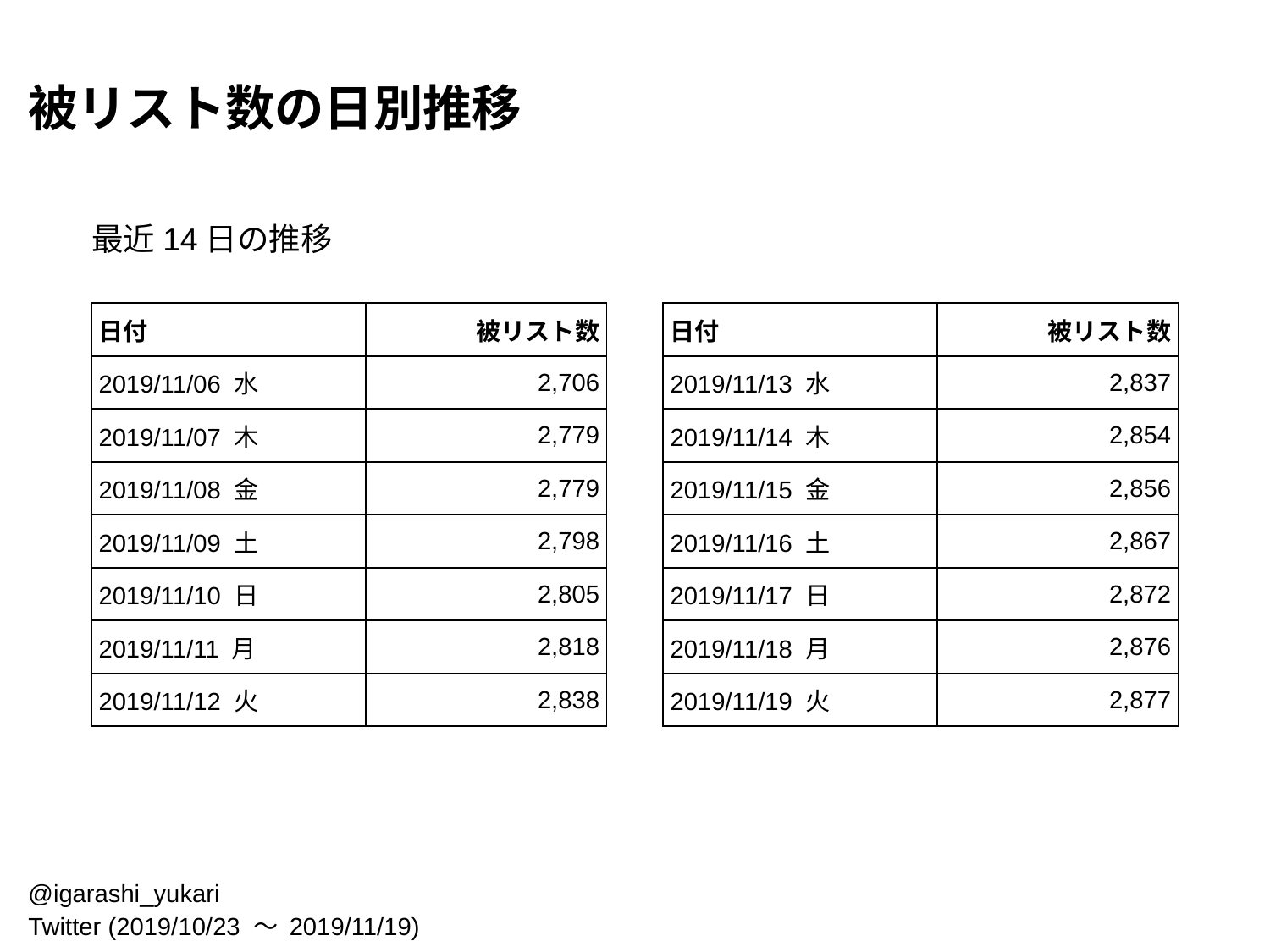

被リスト数の日別推移
最近14日の推移
| 日付 | 被リスト数 |
| --- | --- |
| 2019/11/06 水 | 2,706 |
| 2019/11/07 木 | 2,779 |
| 2019/11/08 金 | 2,779 |
| 2019/11/09 土 | 2,798 |
| 2019/11/10 日 | 2,805 |
| 2019/11/11 月 | 2,818 |
| 2019/11/12 火 | 2,838 |
| 日付 | 被リスト数 |
| --- | --- |
| 2019/11/13 水 | 2,837 |
| 2019/11/14 木 | 2,854 |
| 2019/11/15 金 | 2,856 |
| 2019/11/16 土 | 2,867 |
| 2019/11/17 日 | 2,872 |
| 2019/11/18 月 | 2,876 |
| 2019/11/19 火 | 2,877 |
@igarashi_yukari
Twitter (2019/10/23 〜 2019/11/19)